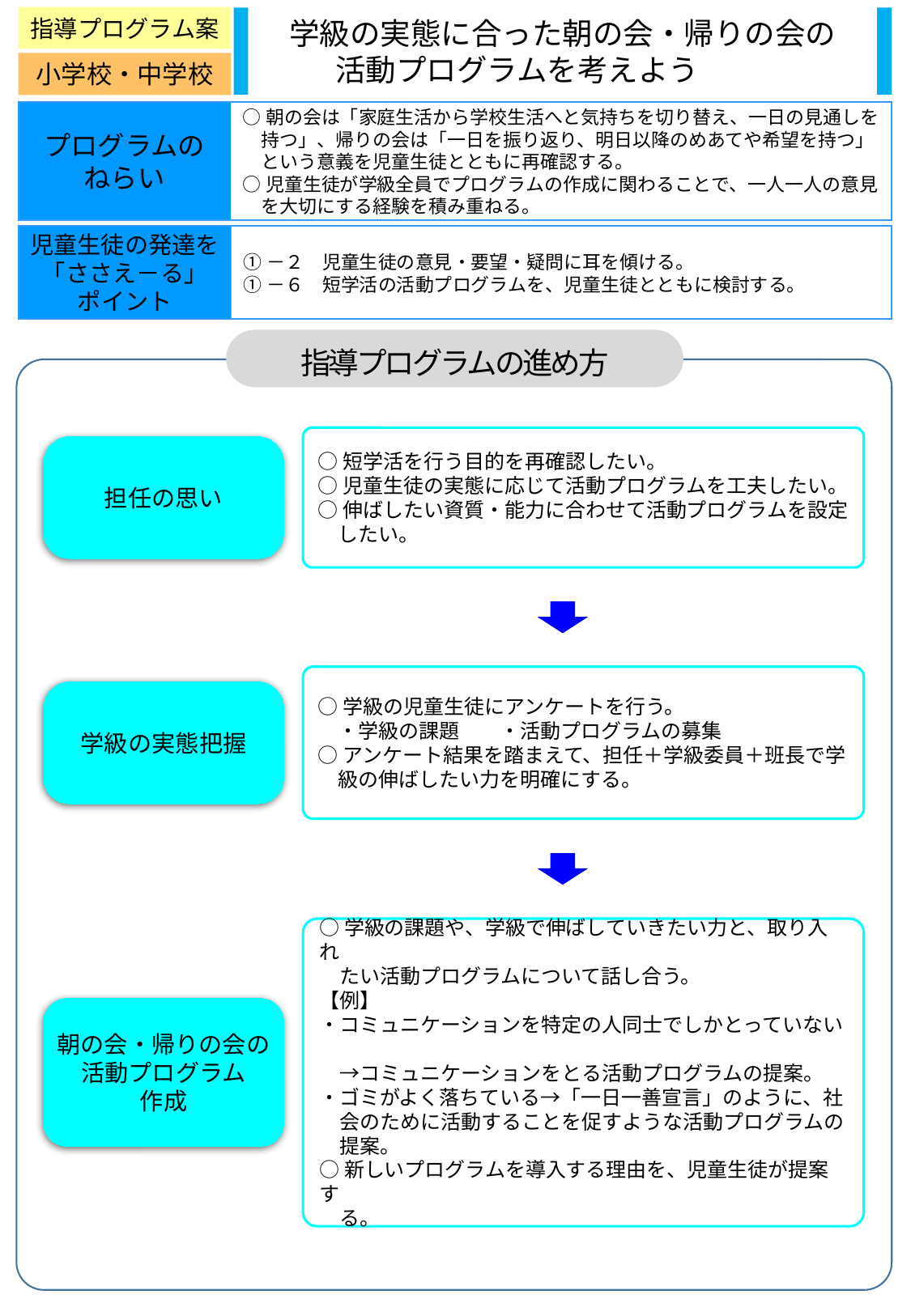

指導プログラム案

学級の実態に合った朝の会・帰りの会の
活動プログラムを考えよう
小学校・中学校
プログラムの
ねらい
○朝の会は「家庭生活から学校生活へと気持ちを切り替え、一日の見通しを
　持つ」、帰りの会は「一日を振り返り、明日以降のめあてや希望を持つ」
　という意義を児童生徒とともに再確認する。
○児童生徒が学級全員でプログラムの作成に関わることで、一人一人の意見
　を大切にする経験を積み重ねる。

児童生徒の発達を
「ささえ－る」
ポイント
①－２　児童生徒の意見・要望・疑問に耳を傾ける。
①－６　短学活の活動プログラムを、児童生徒とともに検討する。
指導プログラムの進め方

○短学活を行う目的を再確認したい。
○児童生徒の実態に応じて活動プログラムを工夫したい。
○伸ばしたい資質・能力に合わせて活動プログラムを設定
　したい。
担任の思い

○学級の児童生徒にアンケートを行う。
　・学級の課題　　・活動プログラムの募集
○アンケート結果を踏まえて、担任＋学級委員＋班長で学
　級の伸ばしたい力を明確にする。
学級の実態把握

○学級の課題や、学級で伸ばしていきたい力と、取り入れ
　たい活動プログラムについて話し合う。
【例】
・コミュニケーションを特定の人同士でしかとっていない
　→コミュニケーションをとる活動プログラムの提案。
・ゴミがよく落ちている→「一日一善宣言」のように、社
　会のために活動することを促すような活動プログラムの
　提案。
○新しいプログラムを導入する理由を、児童生徒が提案す
　る。
朝の会・帰りの会の
活動プログラム
作成